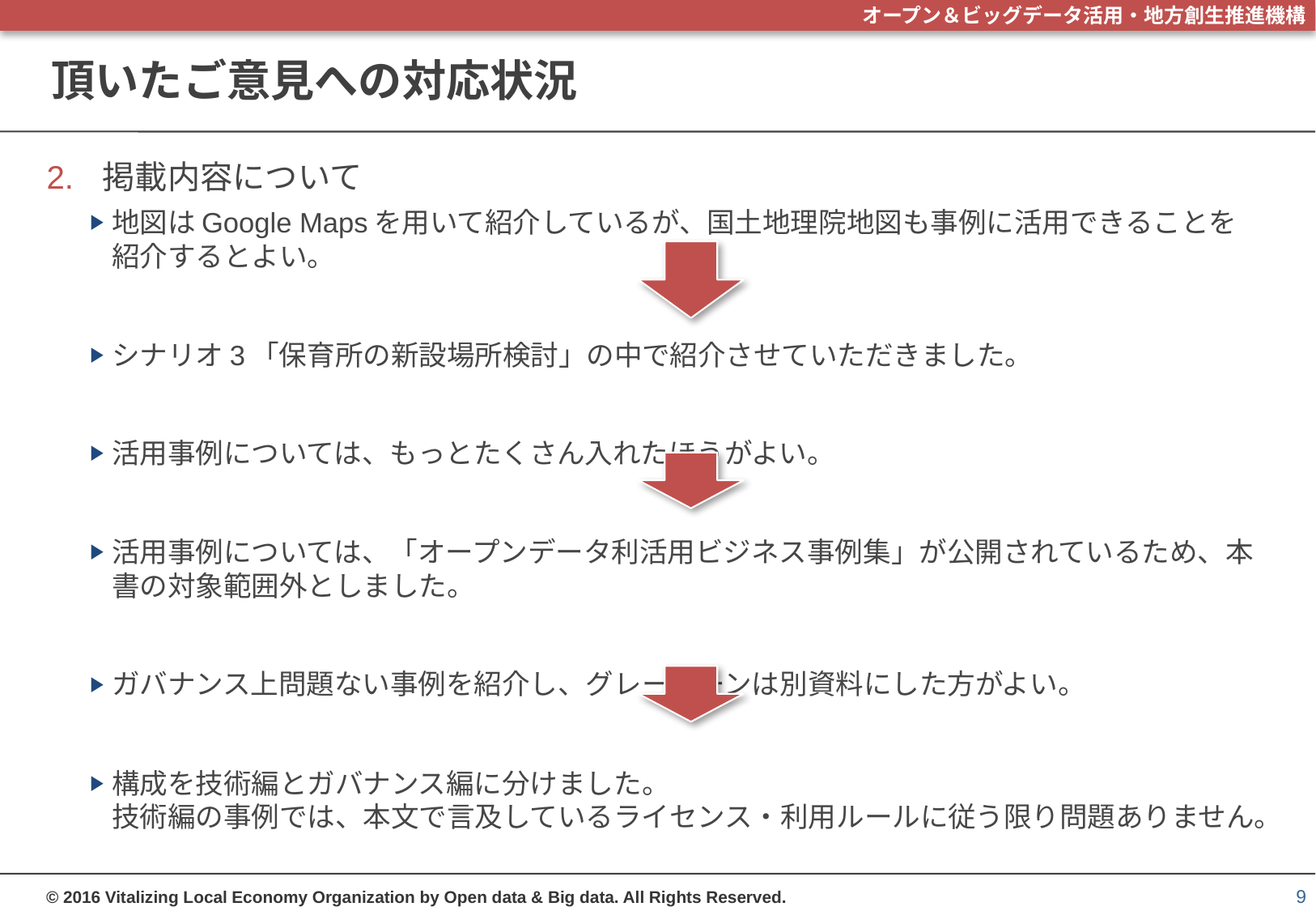

# 頂いたご意見への対応状況
掲載内容について
地図はGoogle Mapsを用いて紹介しているが、国土地理院地図も事例に活用できることを紹介するとよい。

シナリオ3「保育所の新設場所検討」の中で紹介させていただきました。

活用事例については、もっとたくさん入れたほうがよい。

活用事例については、「オープンデータ利活用ビジネス事例集」が公開されているため、本書の対象範囲外としました。

ガバナンス上問題ない事例を紹介し、グレーゾーンは別資料にした方がよい。

構成を技術編とガバナンス編に分けました。
技術編の事例では、本文で言及しているライセンス・利用ルールに従う限り問題ありません。

9